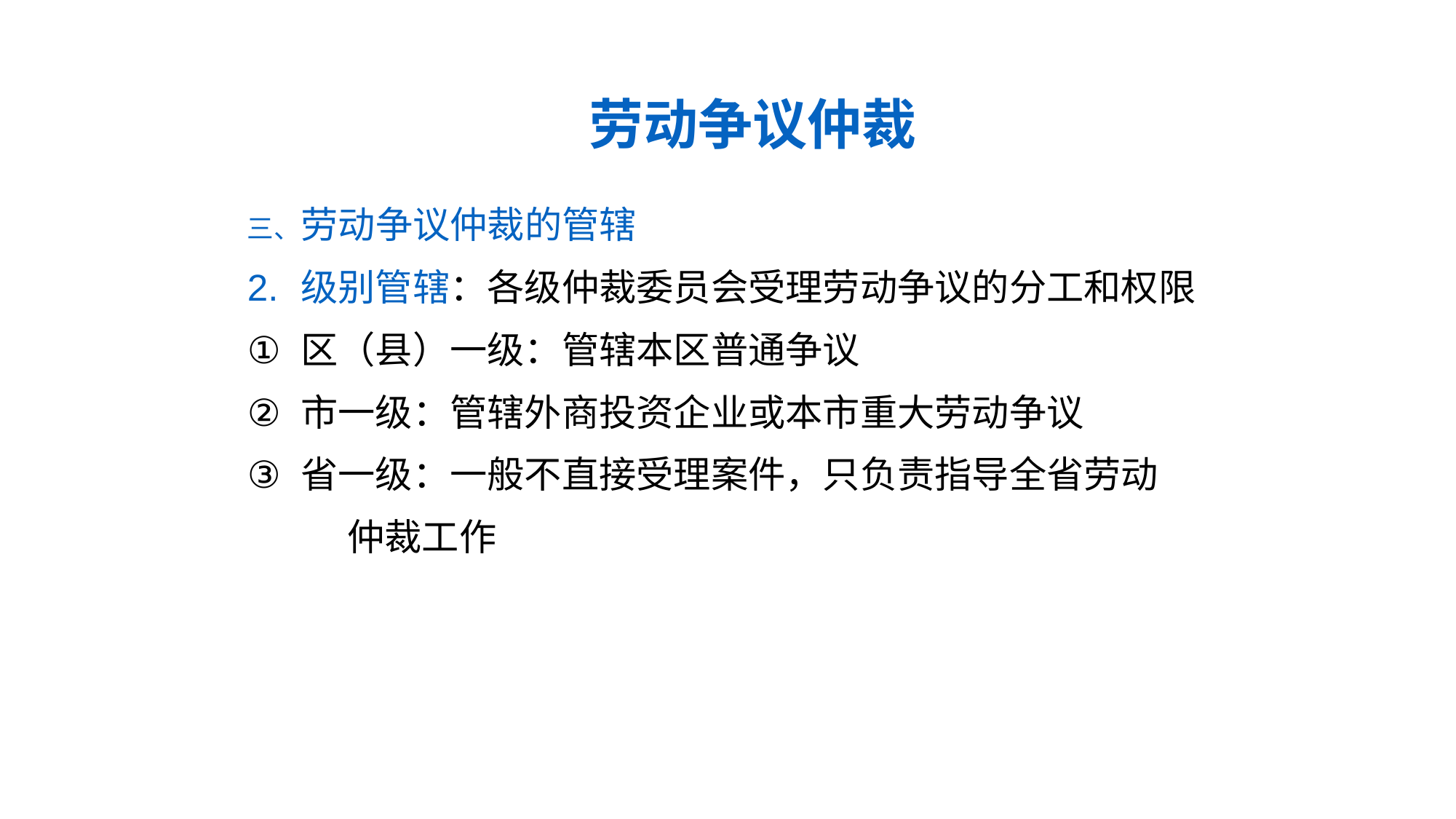

# 劳动争议仲裁
三、劳动争议仲裁的管辖
级别管辖：各级仲裁委员会受理劳动争议的分工和权限
区（县）一级：管辖本区普通争议
市一级：管辖外商投资企业或本市重大劳动争议
省一级：一般不直接受理案件，只负责指导全省劳动
           仲裁工作